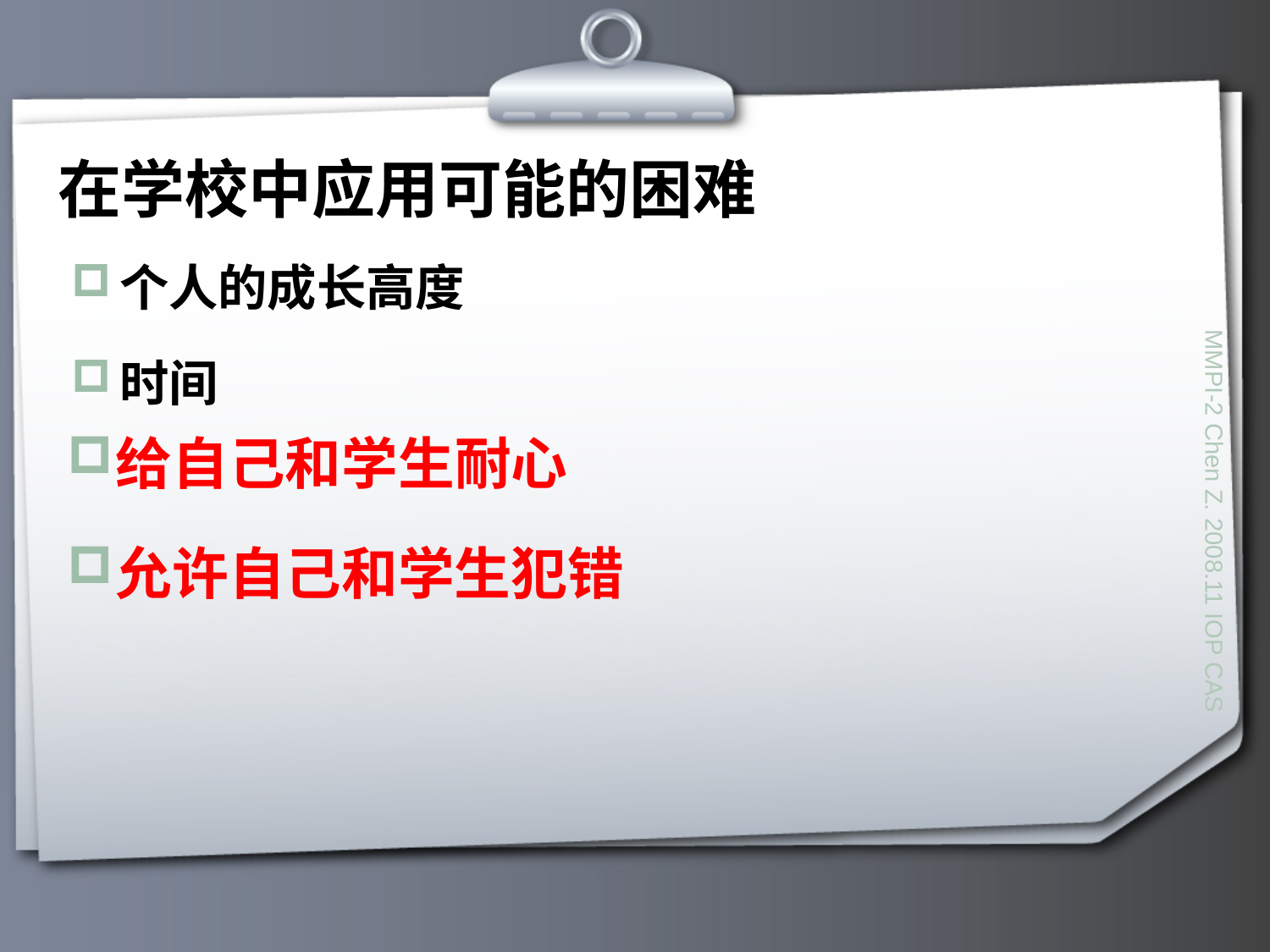

# 在学校中应用可能的困难
个人的成长高度
时间
给自己和学生耐心
允许自己和学生犯错